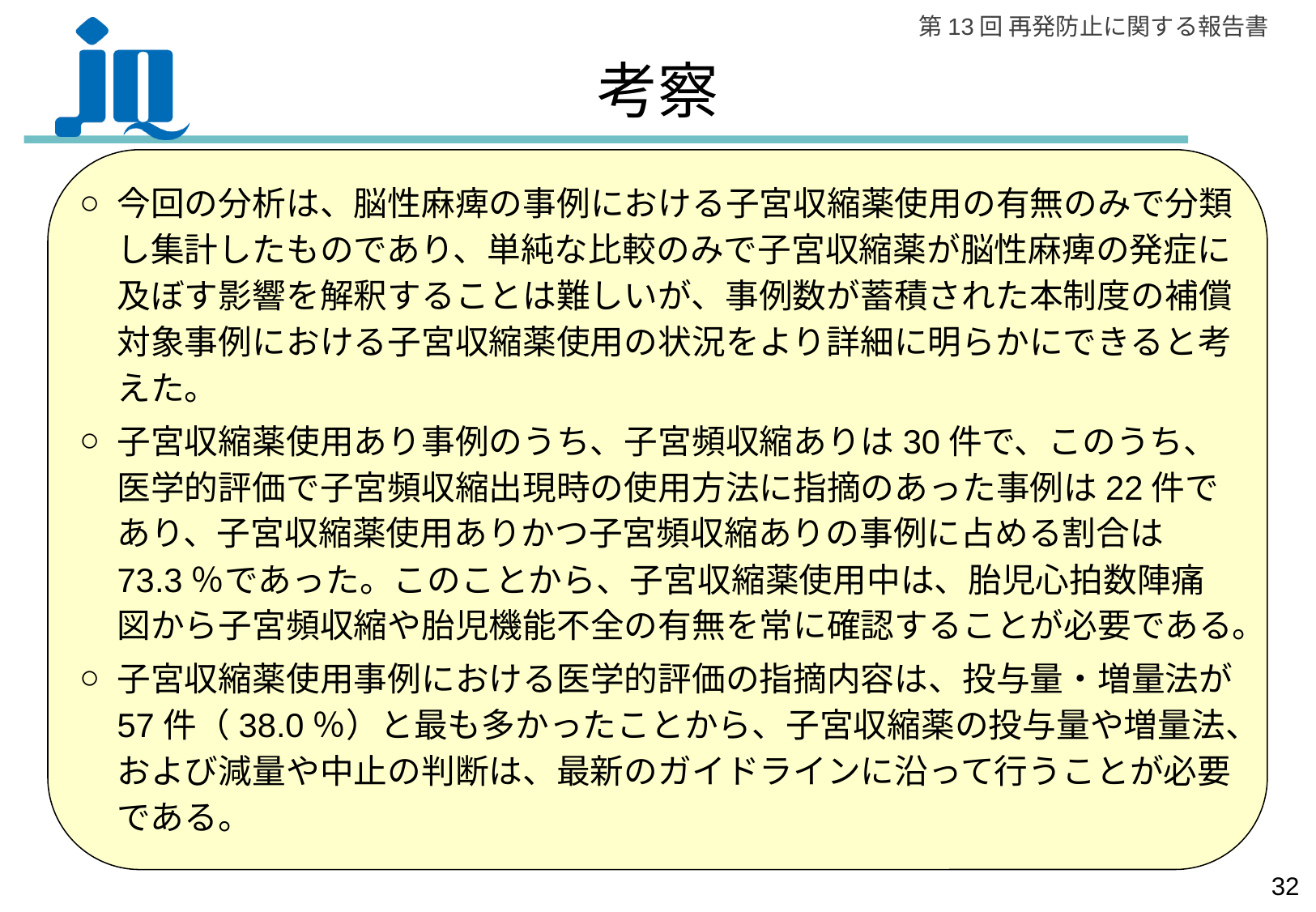

# 考察
今回の分析は、脳性麻痺の事例における子宮収縮薬使用の有無のみで分類し集計したものであり、単純な比較のみで子宮収縮薬が脳性麻痺の発症に及ぼす影響を解釈することは難しいが、事例数が蓄積された本制度の補償対象事例における子宮収縮薬使用の状況をより詳細に明らかにできると考えた。
子宮収縮薬使用あり事例のうち、子宮頻収縮ありは30件で、このうち、医学的評価で子宮頻収縮出現時の使用方法に指摘のあった事例は22件であり、子宮収縮薬使用ありかつ子宮頻収縮ありの事例に占める割合は73.3％であった。このことから、子宮収縮薬使用中は、胎児心拍数陣痛図から子宮頻収縮や胎児機能不全の有無を常に確認することが必要である。
子宮収縮薬使用事例における医学的評価の指摘内容は、投与量・増量法が57件（38.0％）と最も多かったことから、子宮収縮薬の投与量や増量法、および減量や中止の判断は、最新のガイドラインに沿って行うことが必要である。

32